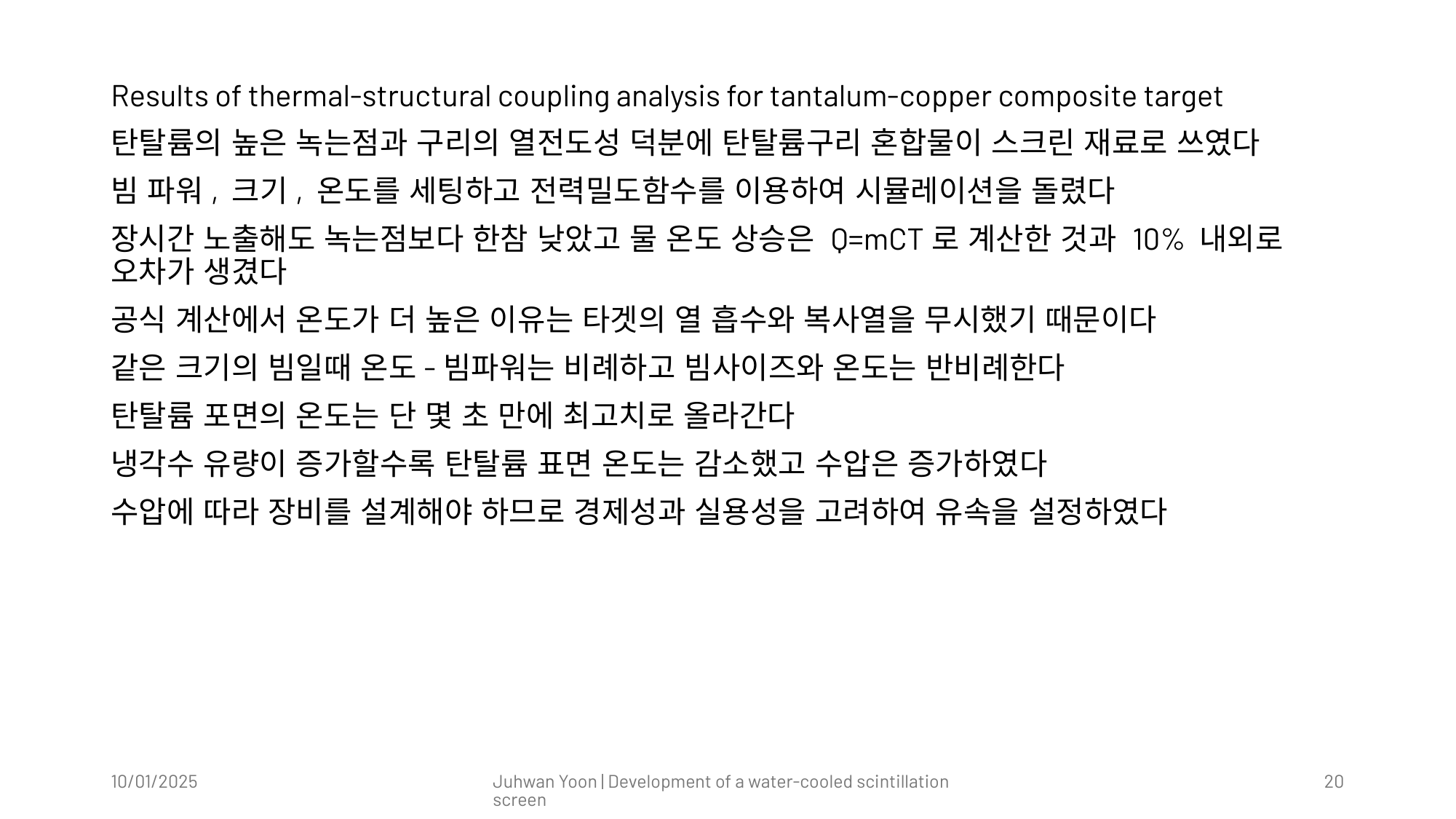

Results of thermal-structural coupling analysis for tantalum-copper composite target
탄탈륨의 높은 녹는점과 구리의 열전도성 덕분에 탄탈륨구리 혼합물이 스크린 재료로 쓰였다
빔 파워, 크기, 온도를 세팅하고 전력밀도함수를 이용하여 시뮬레이션을 돌렸다
장시간 노출해도 녹는점보다 한참 낮았고 물 온도 상승은 Q=mCT로 계산한 것과 10% 내외로 오차가 생겼다
공식 계산에서 온도가 더 높은 이유는 타겟의 열 흡수와 복사열을 무시했기 때문이다
같은 크기의 빔일때 온도-빔파워는 비례하고 빔사이즈와 온도는 반비례한다
탄탈륨 포면의 온도는 단 몇 초 만에 최고치로 올라간다
냉각수 유량이 증가할수록 탄탈륨 표면 온도는 감소했고 수압은 증가하였다
수압에 따라 장비를 설계해야 하므로 경제성과 실용성을 고려하여 유속을 설정하였다
10/01/2025
Juhwan Yoon | Development of a water-cooled scintillation screen
20